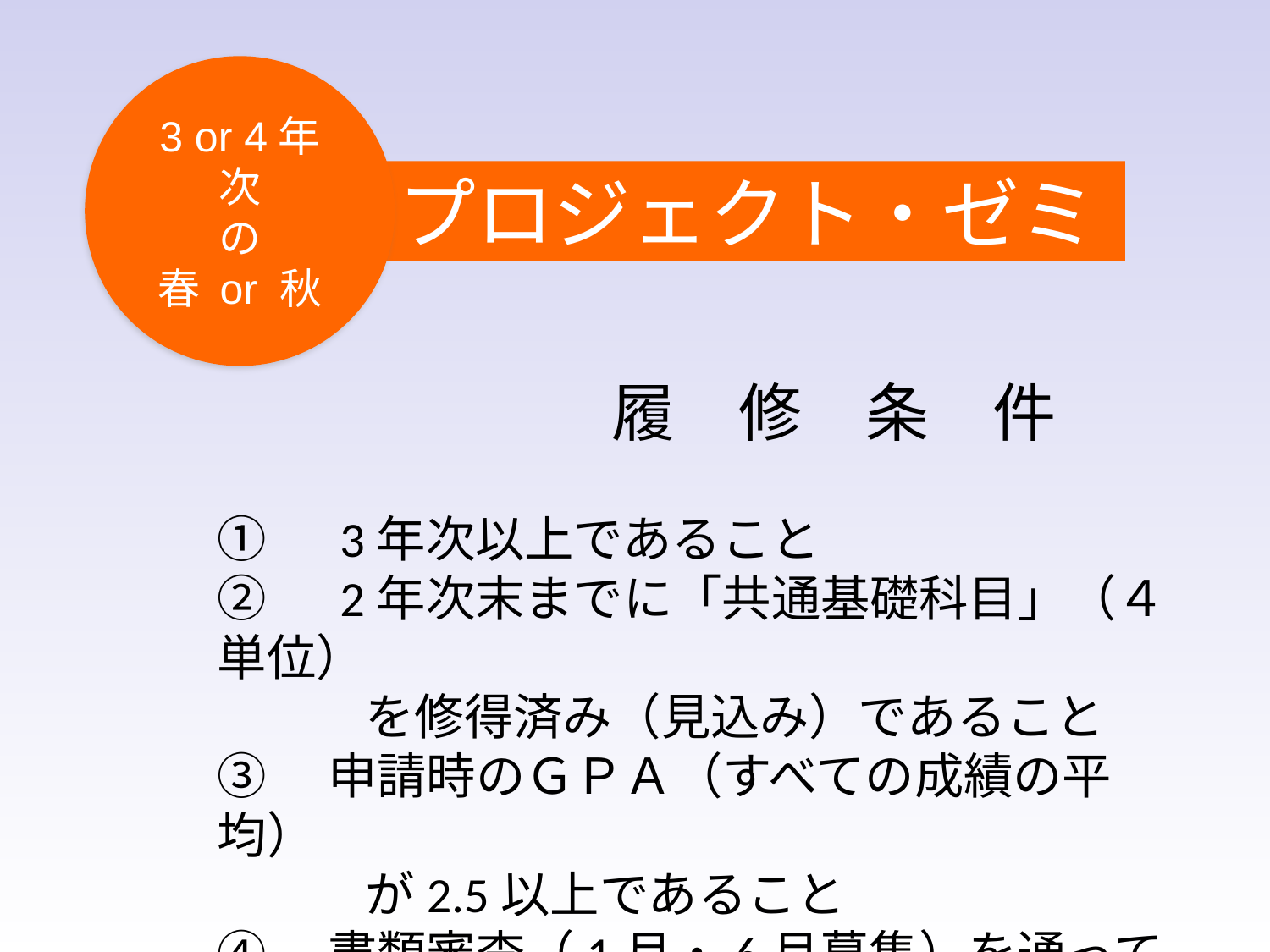

3 or 4年次
の
春 or 秋
# プロジェクト・ゼミ
　　　　　　　　履　修　条　件

①　3年次以上であること
②　2年次末までに「共通基礎科目」（４単位）
　　　を修得済み（見込み）であること
③　申請時のＧＰＡ（すべての成績の平均）
　　　が2.5以上であること
④　書類審査（1月・6月募集）を通っていること